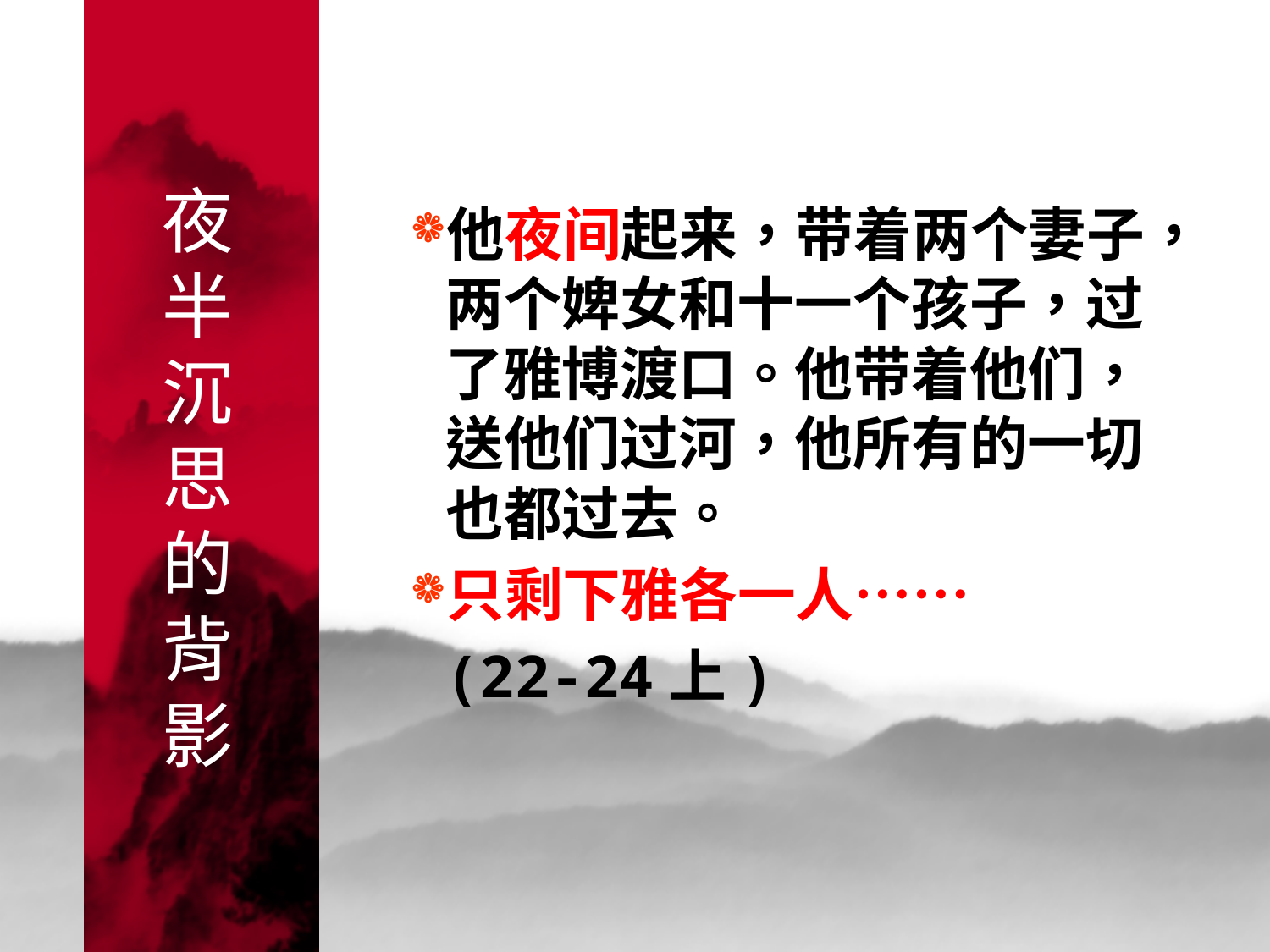

# 夜 半 沉 思 的 背 影
他夜间起来，带着两个妻子，两个婢女和十一个孩子，过了雅博渡口。他带着他们，送他们过河，他所有的一切也都过去。
只剩下雅各一人……
 (22-24上)